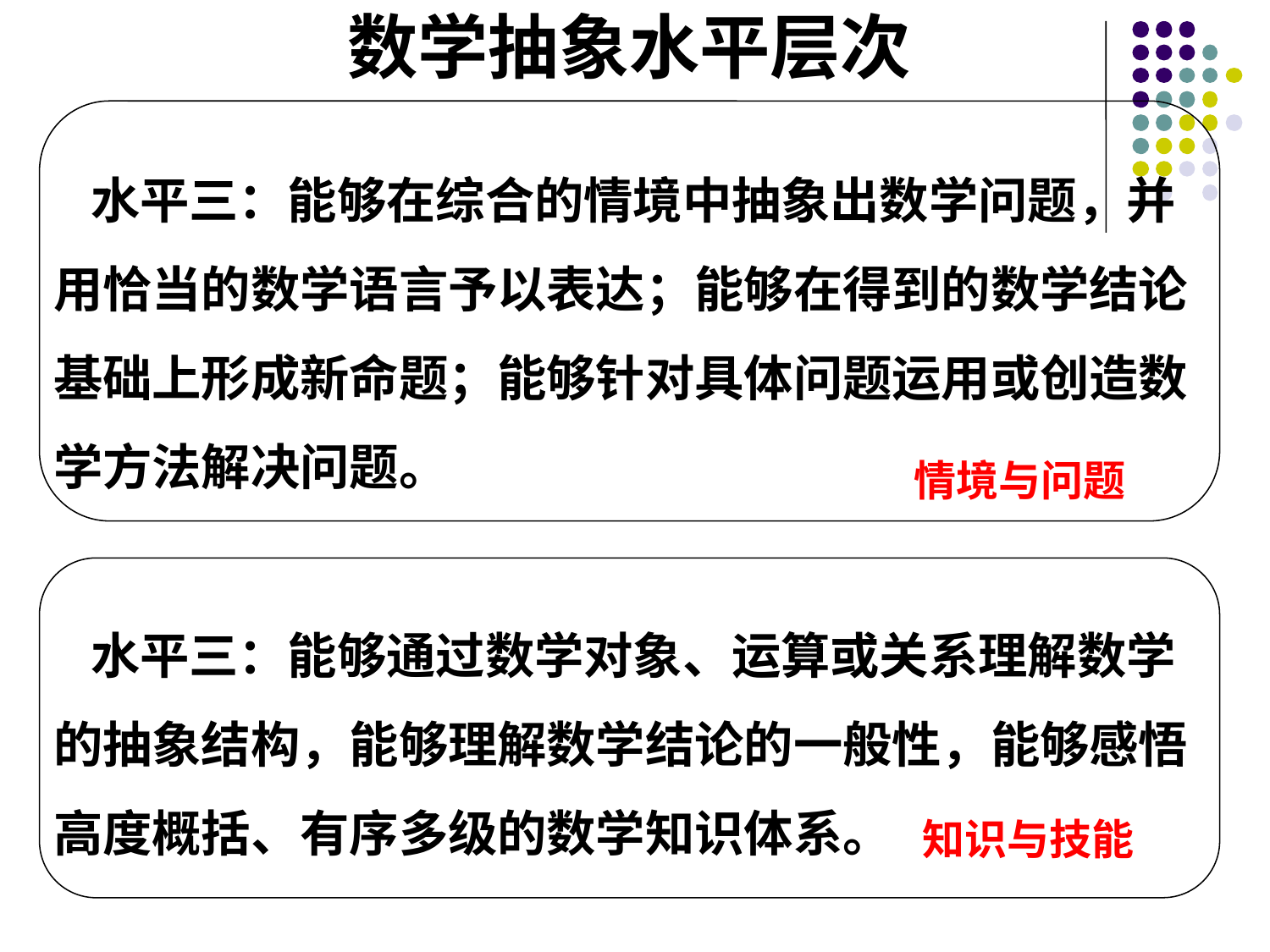

数学抽象水平层次

水平三：能够在综合的情境中抽象出数学问题，并用恰当的数学语言予以表达；能够在得到的数学结论基础上形成新命题；能够针对具体问题运用或创造数学方法解决问题。
情境与问题

水平三：能够通过数学对象、运算或关系理解数学的抽象结构，能够理解数学结论的一般性，能够感悟高度概括、有序多级的数学知识体系。
知识与技能